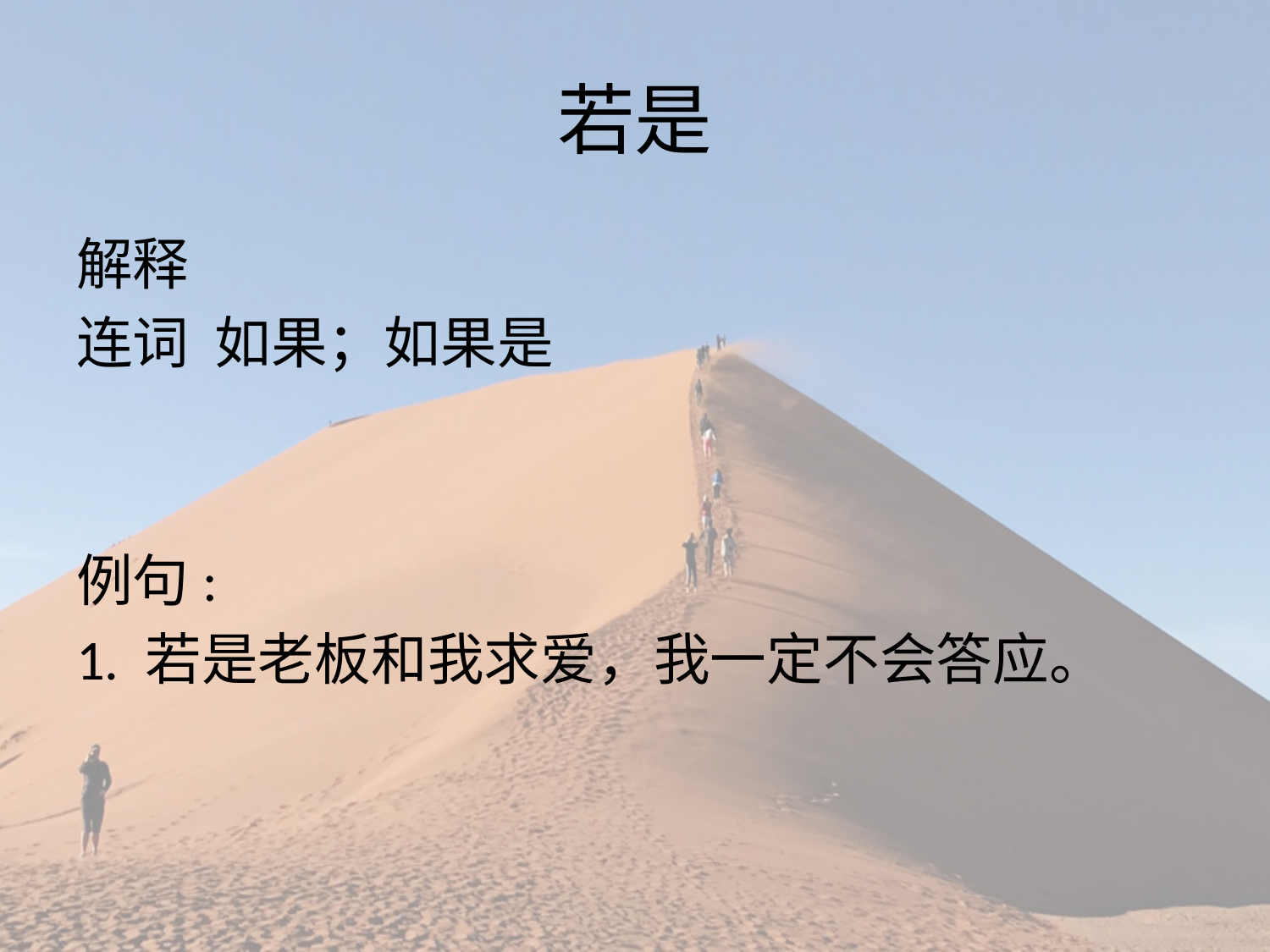

# 若是
解释
连词  如果；如果是

例句:
1. 若是老板和我求爱，我一定不会答应。